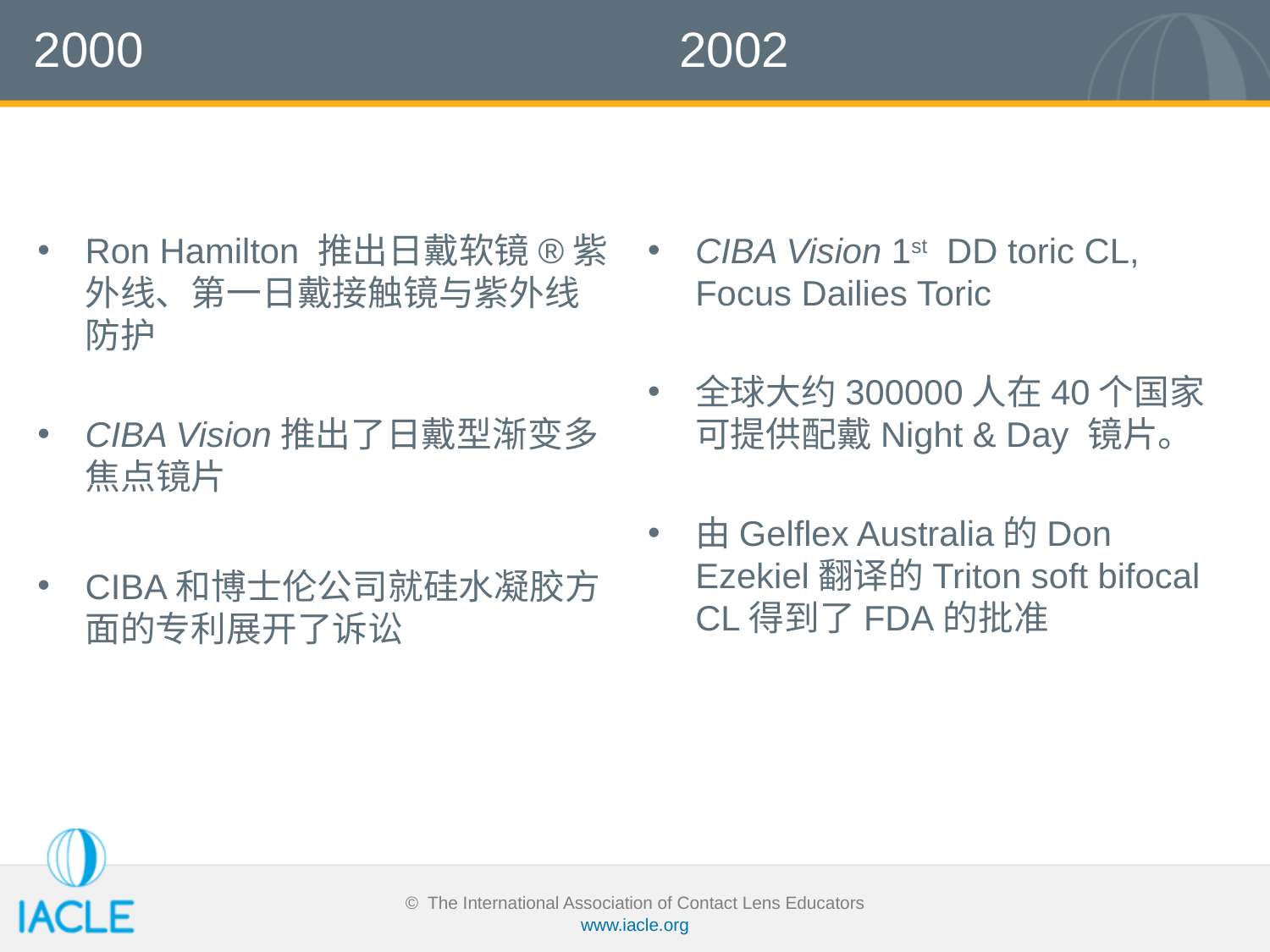

# 2000                                       2002
Ron Hamilton 推出日戴软镜®紫外线、第一日戴接触镜与紫外线防护

CIBA Vision推出了日戴型渐变多焦点镜片

CIBA和博士伦公司就硅水凝胶方面的专利展开了诉讼

CIBA Vision 1st  DD toric CL, Focus Dailies Toric

全球大约300000人在40个国家可提供配戴Night & Day 镜片。

由Gelflex Australia的Don Ezekiel翻译的Triton soft bifocal CL得到了FDA的批准